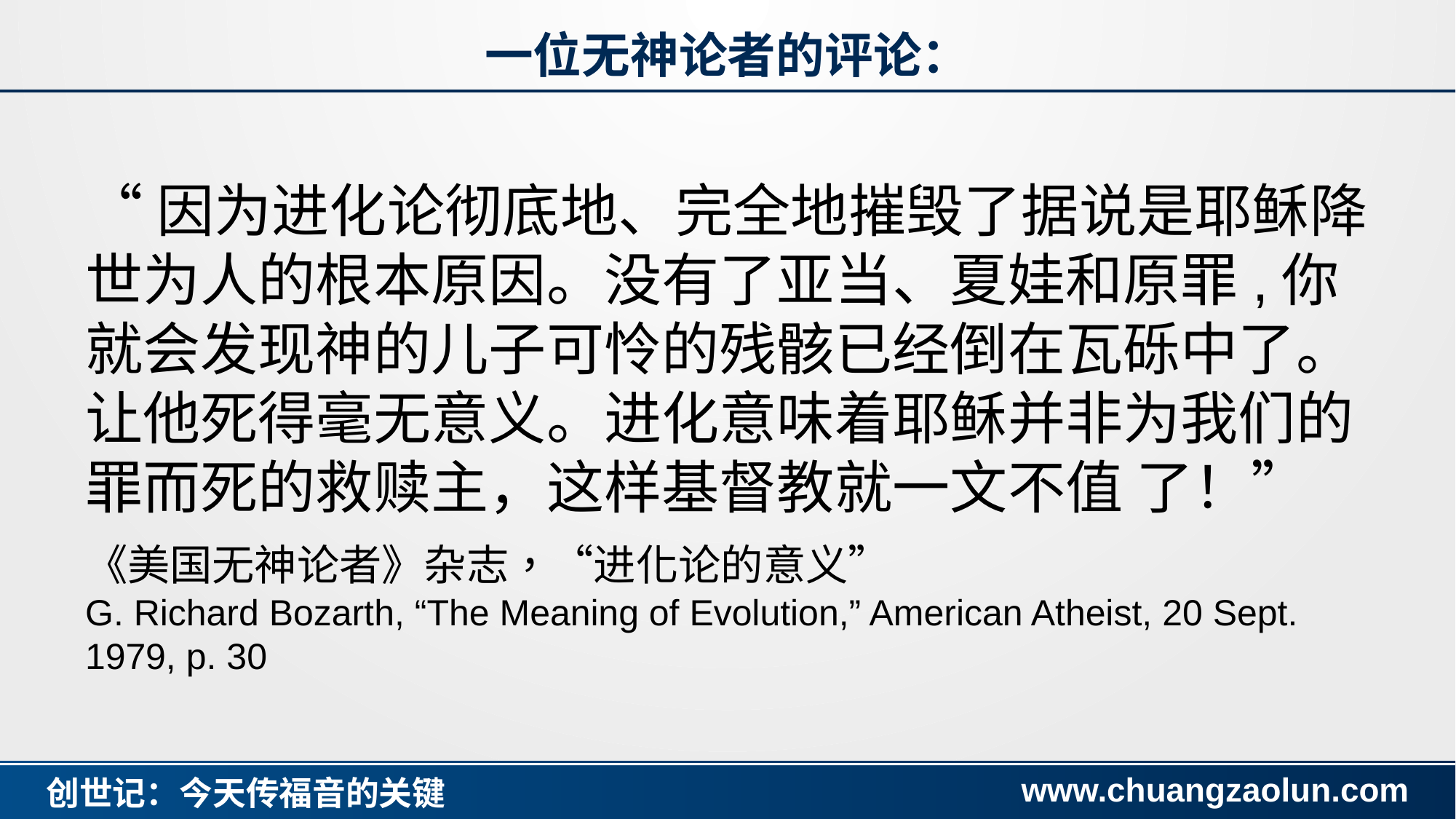

#
一位无神论者的评论：
“因为进化论彻底地、完全地摧毁了据说是耶稣降世为人的根本原因。没有了亚当、夏娃和原罪,你就会发现神的儿子可怜的残骸已经倒在瓦砾中了。让他死得毫无意义。进化意味着耶稣并非为我们的罪而死的救赎主，这样基督教就一文不值 了！”
《美国无神论者》杂志，“进化论的意义”
G. Richard Bozarth, “The Meaning of Evolution,” American Atheist, 20 Sept. 1979, p. 30